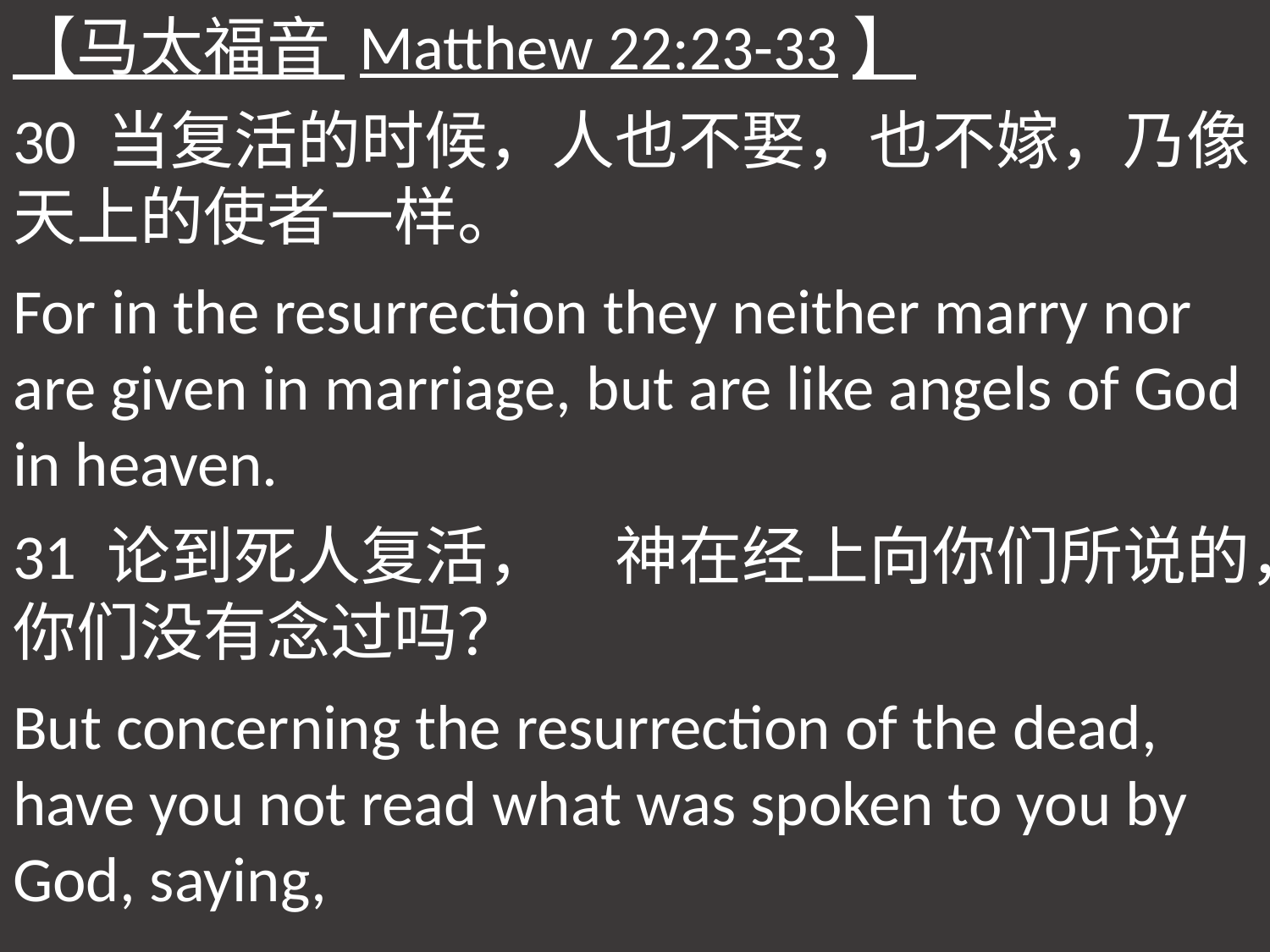

【马太福音 Matthew 22:23-33】
30 当复活的时候，人也不娶，也不嫁，乃像天上的使者一样。
For in the resurrection they neither marry nor are given in marriage, but are like angels of God in heaven.
31 论到死人复活，　神在经上向你们所说的，你们没有念过吗？
But concerning the resurrection of the dead, have you not read what was spoken to you by God, saying,